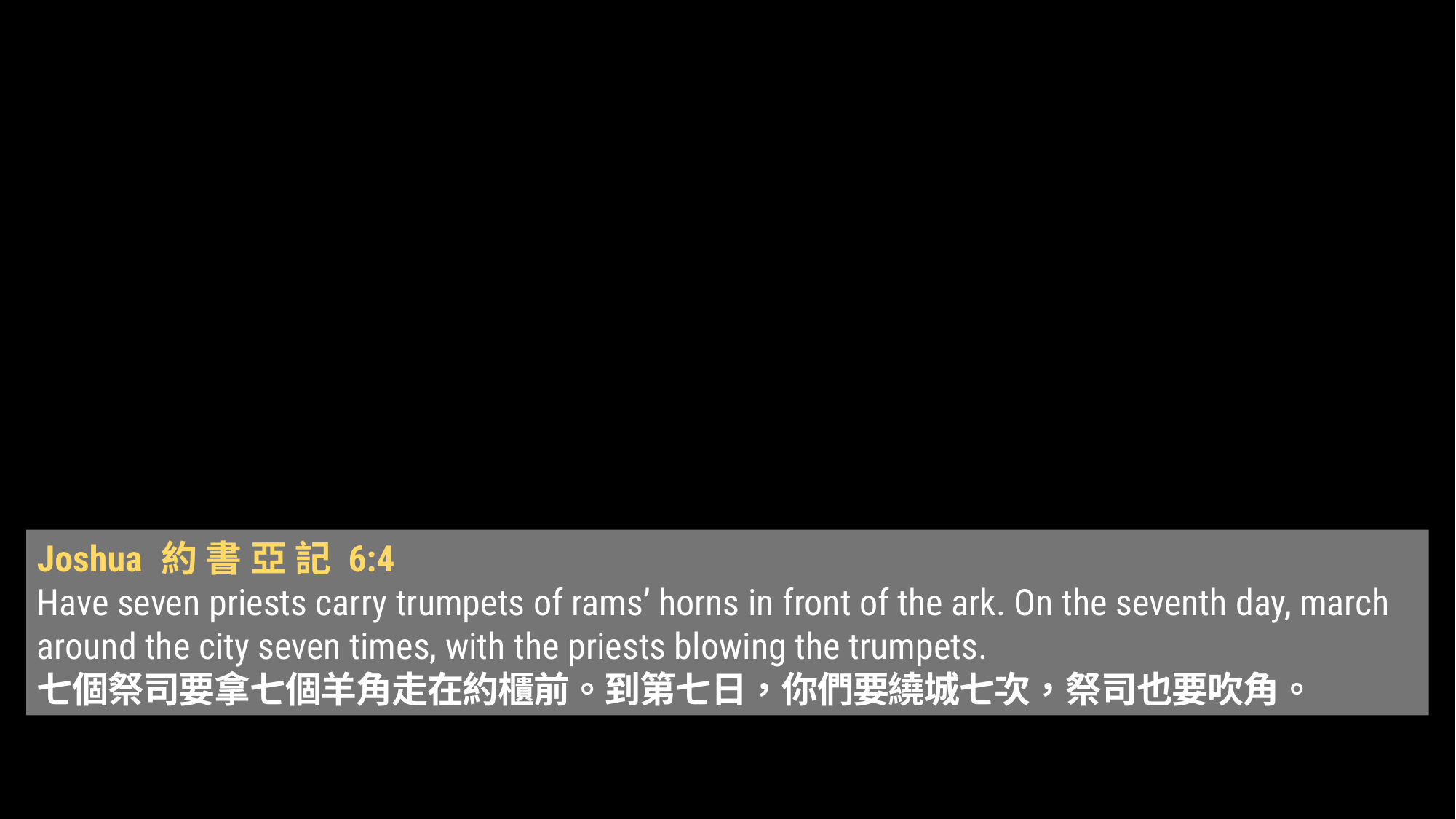

Joshua 約 書 亞 記 6:4
Have seven priests carry trumpets of rams’ horns in front of the ark. On the seventh day, march around the city seven times, with the priests blowing the trumpets.
七 個 祭 司 要 拿 七 個 羊 角 走 在 約 櫃 前 。 到 第 七 日 ， 你 們 要 繞 城 七 次 ， 祭 司 也 要 吹 角 。